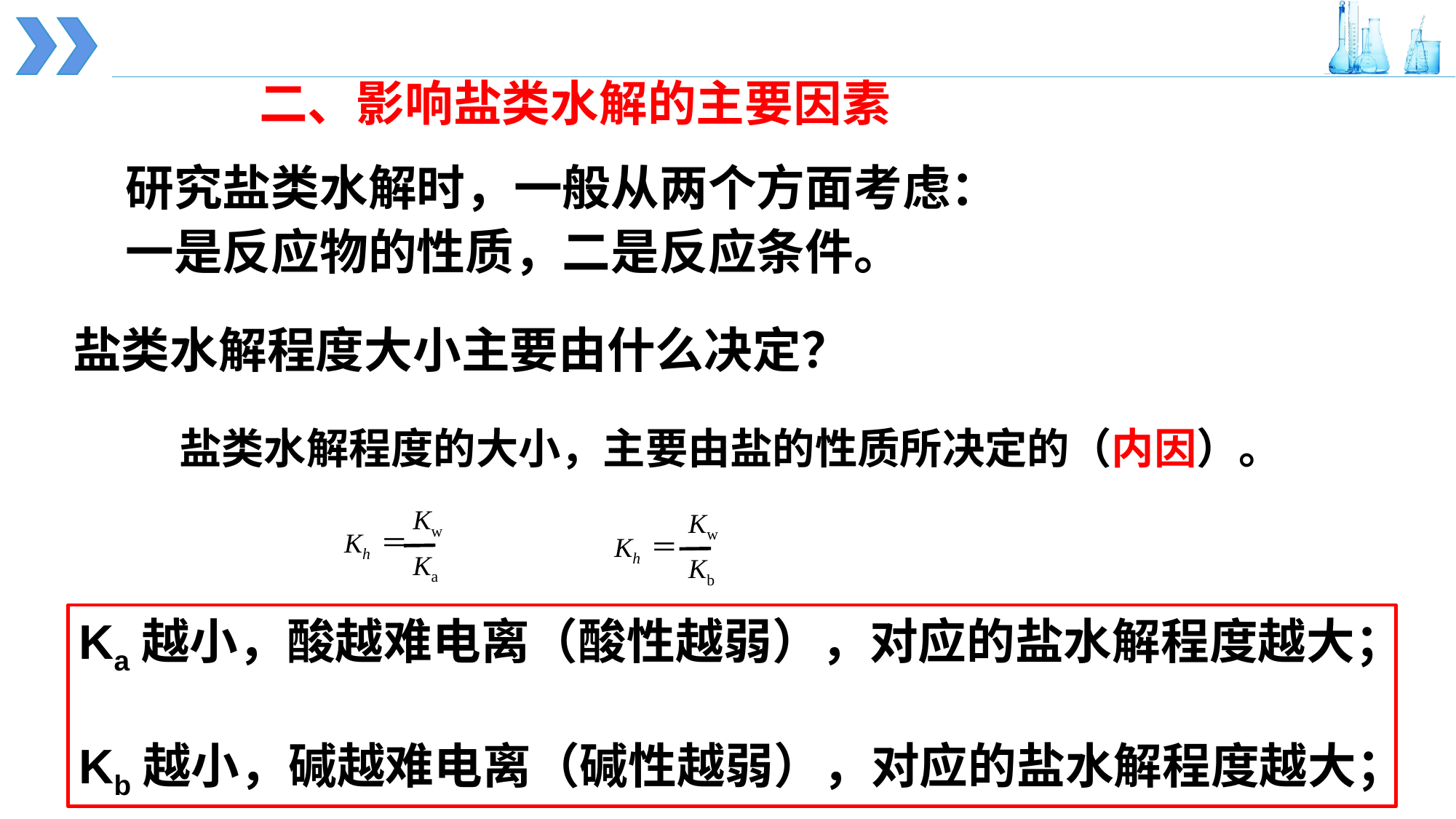

二、影响盐类水解的主要因素
研究盐类水解时，一般从两个方面考虑：
一是反应物的性质，二是反应条件。
盐类水解程度大小主要由什么决定？
 盐类水解程度的大小，主要由盐的性质所决定的（内因）。
Kw
Ka

Kh ＝
Kw
Kb

Kh ＝
Ka越小，酸越难电离（酸性越弱），对应的盐水解程度越大；

Kb越小，碱越难电离（碱性越弱），对应的盐水解程度越大；